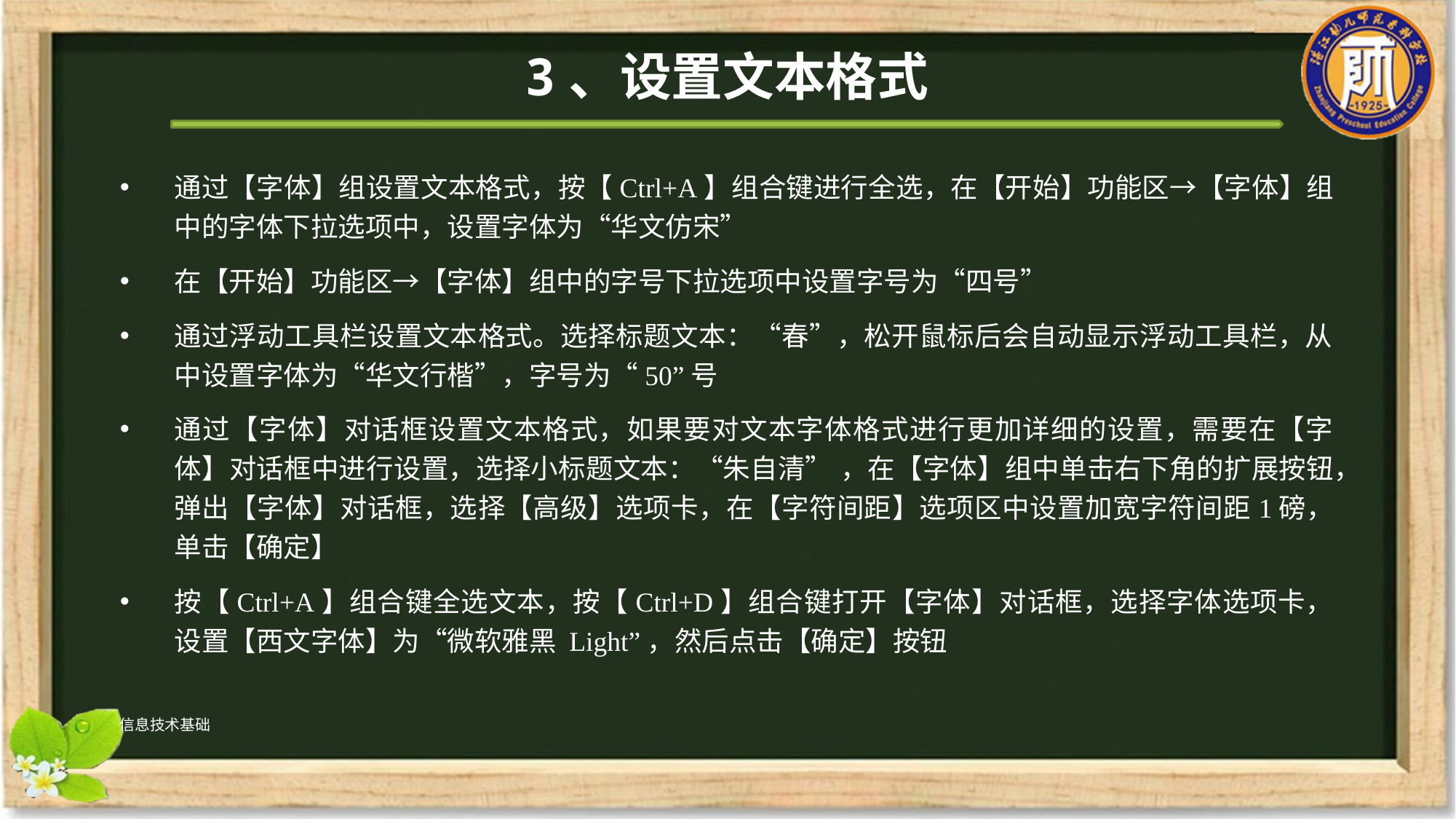

# 3、设置文本格式
通过【字体】组设置文本格式，按【Ctrl+A】组合键进行全选，在【开始】功能区→【字体】组中的字体下拉选项中，设置字体为“华文仿宋”
在【开始】功能区→【字体】组中的字号下拉选项中设置字号为“四号”
通过浮动工具栏设置文本格式。选择标题文本：“春”，松开鼠标后会自动显示浮动工具栏，从中设置字体为“华文行楷”，字号为“50”号
通过【字体】对话框设置文本格式，如果要对文本字体格式进行更加详细的设置，需要在【字体】对话框中进行设置，选择小标题文本：“朱自清” ，在【字体】组中单击右下角的扩展按钮，弹出【字体】对话框，选择【高级】选项卡，在【字符间距】选项区中设置加宽字符间距1磅，单击【确定】
按【Ctrl+A】组合键全选文本，按【Ctrl+D】组合键打开【字体】对话框，选择字体选项卡，设置【西文字体】为“微软雅黑 Light”，然后点击【确定】按钮
信息技术基础